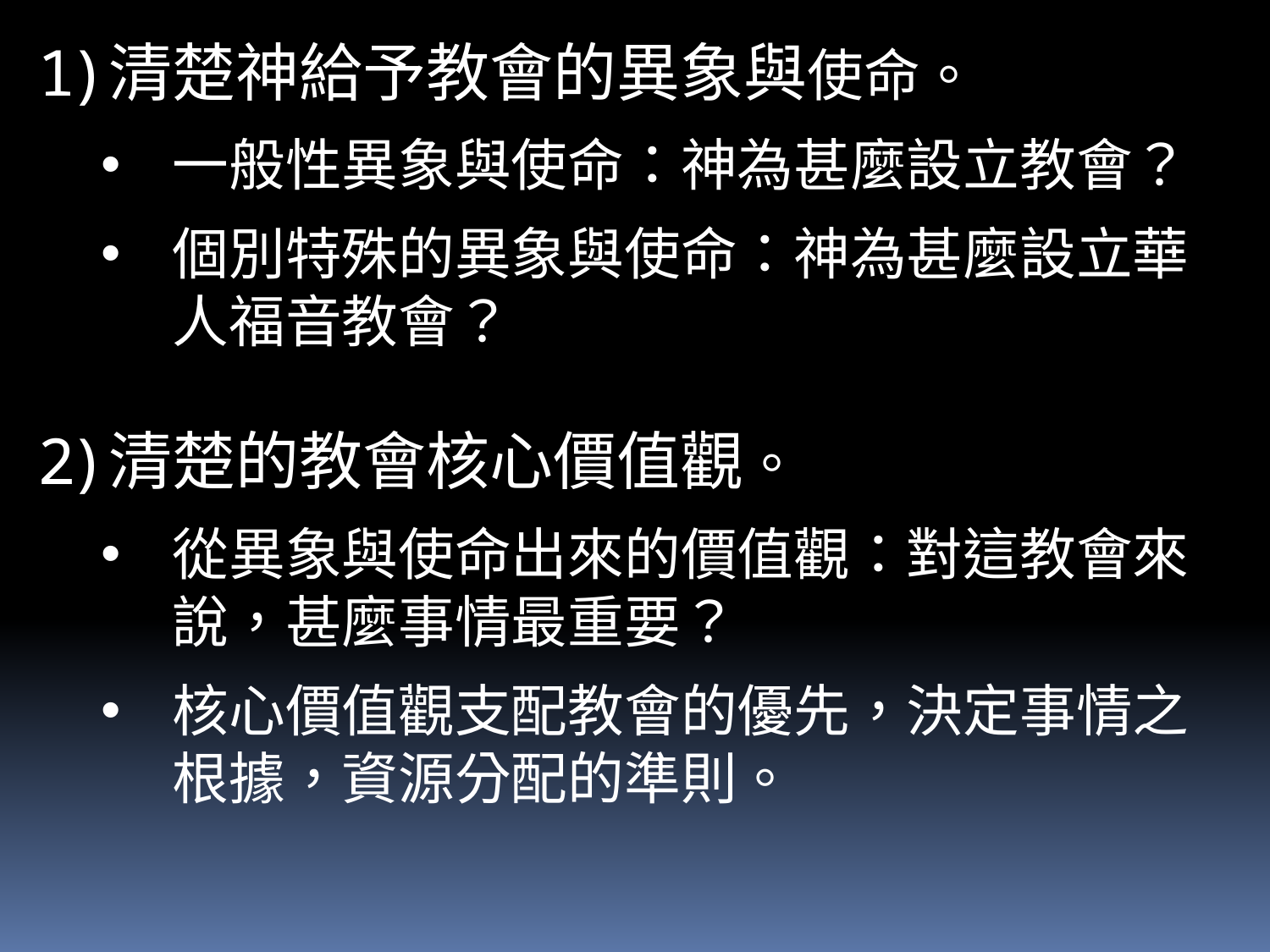

清楚神給予教會的異象與使命。
一般性異象與使命：神為甚麼設立教會？
個別特殊的異象與使命：神為甚麼設立華人福音教會？

清楚的教會核心價值觀。
從異象與使命出來的價值觀：對這教會來說，甚麼事情最重要？
核心價值觀支配教會的優先，決定事情之根據，資源分配的準則。